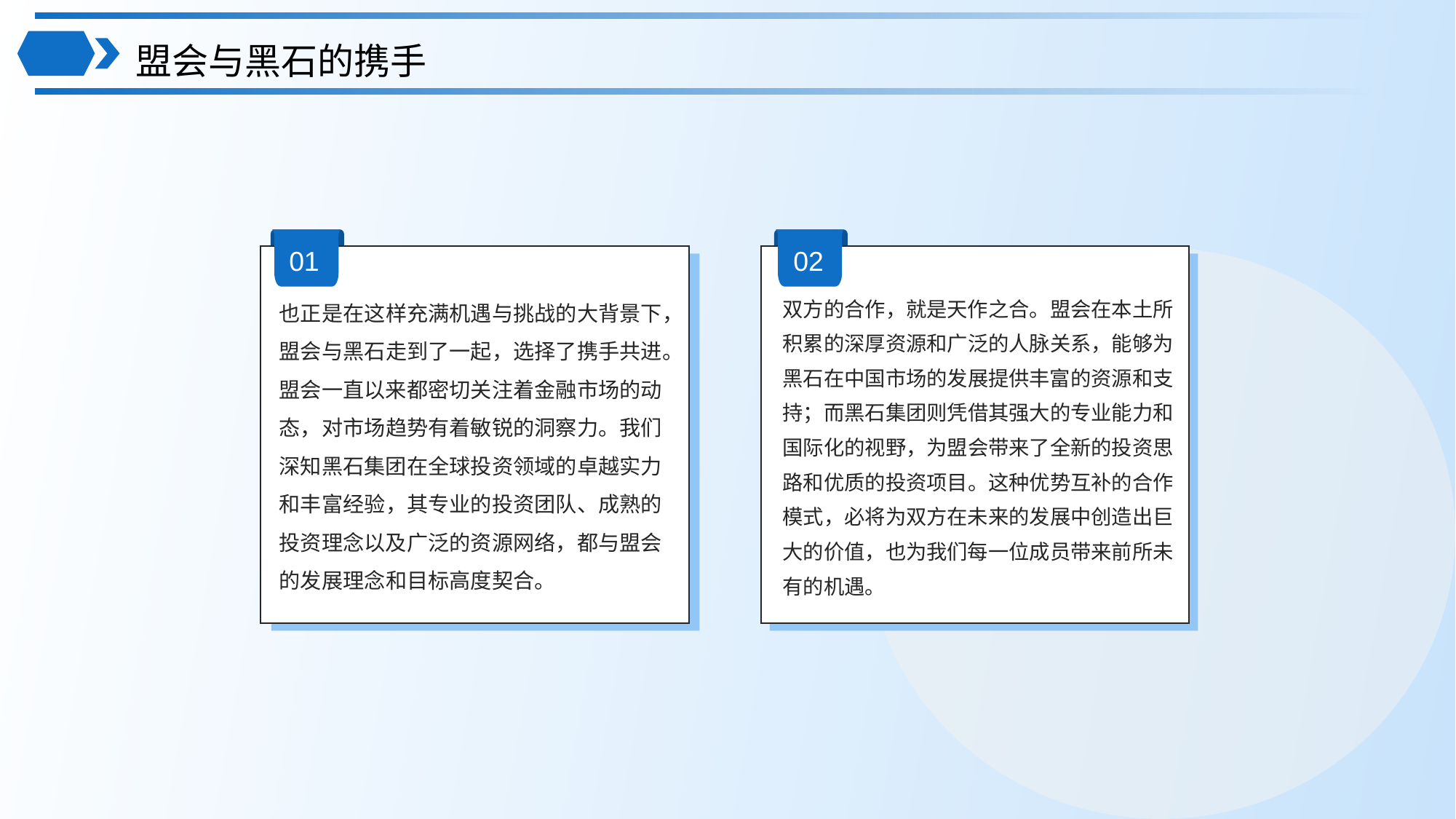

盟会与黑石的携手

01
02

双方的合作，就是天作之合。盟会在本土所积累的深厚资源和广泛的人脉关系，能够为黑石在中国市场的发展提供丰富的资源和支持；而黑石集团则凭借其强大的专业能力和国际化的视野，为盟会带来了全新的投资思路和优质的投资项目。这种优势互补的合作模式，必将为双方在未来的发展中创造出巨大的价值，也为我们每一位成员带来前所未有的机遇。
也正是在这样充满机遇与挑战的大背景下，盟会与黑石走到了一起，选择了携手共进。盟会一直以来都密切关注着金融市场的动态，对市场趋势有着敏锐的洞察力。我们深知黑石集团在全球投资领域的卓越实力和丰富经验，其专业的投资团队、成熟的投资理念以及广泛的资源网络，都与盟会的发展理念和目标高度契合。